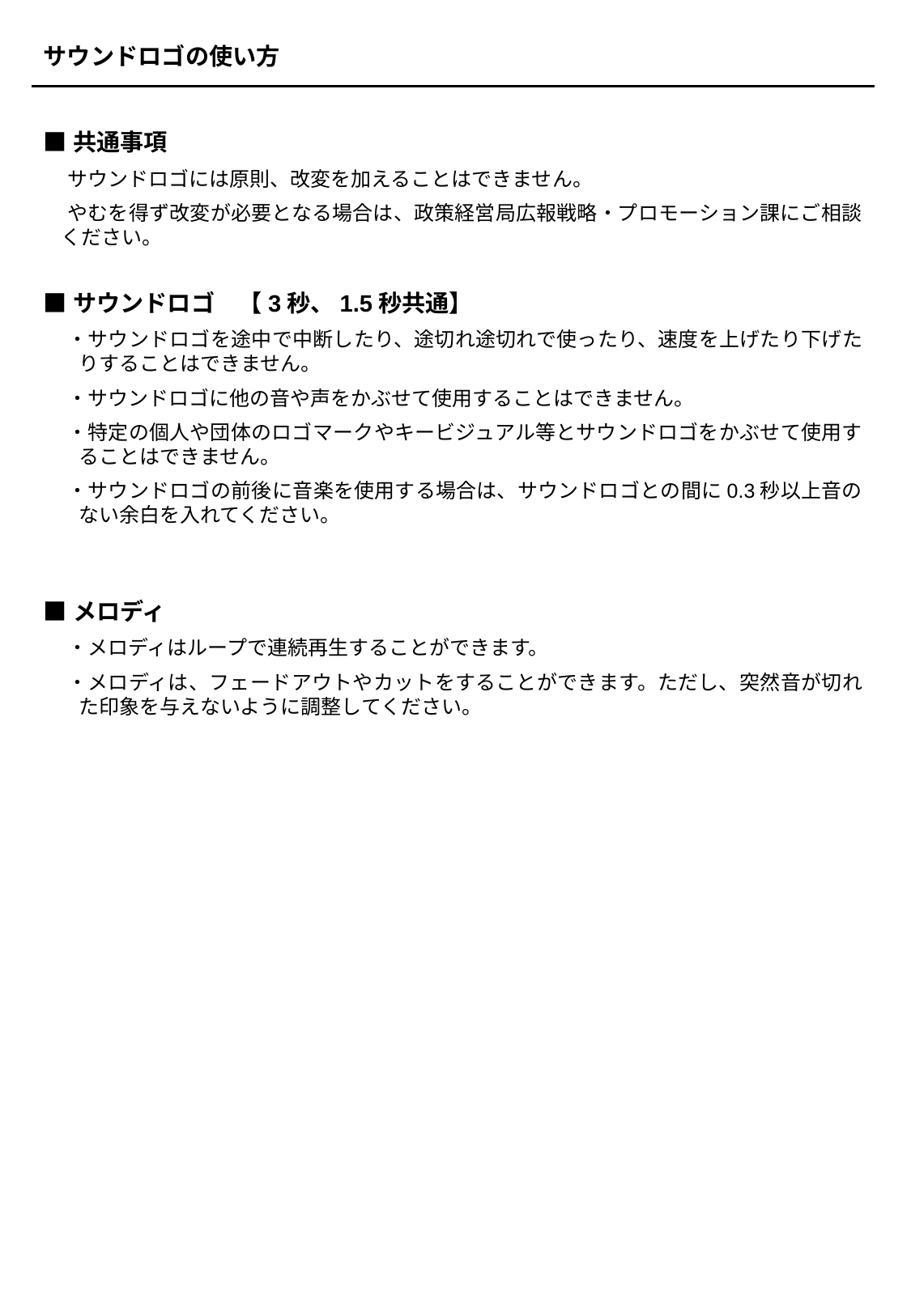

サウンドロゴの使い方
■共通事項
サウンドロゴには原則、改変を加えることはできません。
やむを得ず改変が必要となる場合は、政策経営局広報戦略・プロモーション課にご相談ください。
■サウンドロゴ　【3秒、1.5秒共通】
・サウンドロゴを途中で中断したり、途切れ途切れで使ったり、速度を上げたり下げたりすることはできません。
・サウンドロゴに他の音や声をかぶせて使用することはできません。
・特定の個人や団体のロゴマークやキービジュアル等とサウンドロゴをかぶせて使用することはできません。
・サウンドロゴの前後に音楽を使用する場合は、サウンドロゴとの間に0.3秒以上音のない余白を入れてください。
■メロディ
・メロディはループで連続再生することができます。
・メロディは、フェードアウトやカットをすることができます。ただし、突然音が切れた印象を与えないように調整してください。